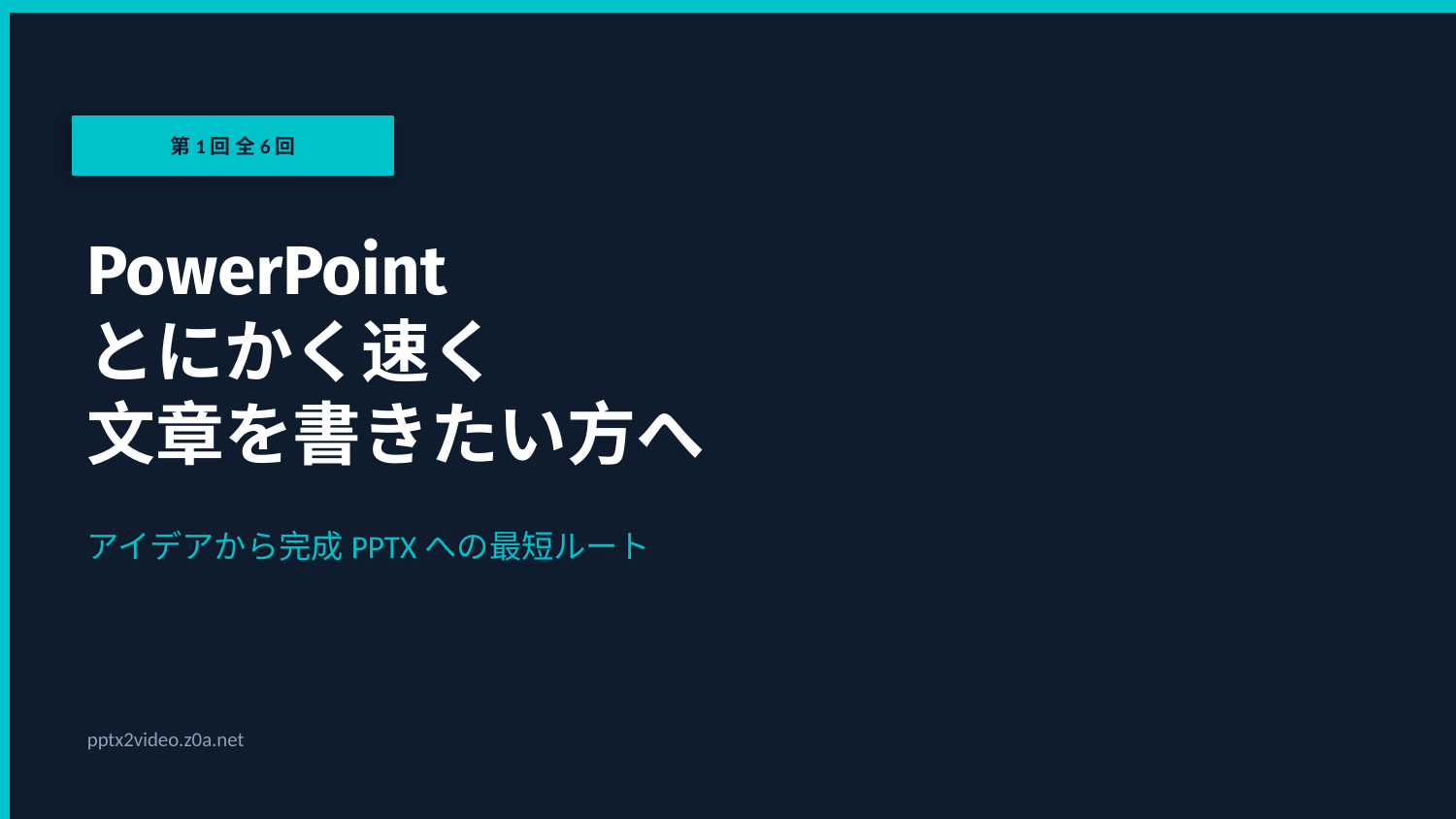

第1回 全6回
PowerPoint
とにかく速く
文章を書きたい方へ
アイデアから完成PPTXへの最短ルート
pptx2video.z0a.net